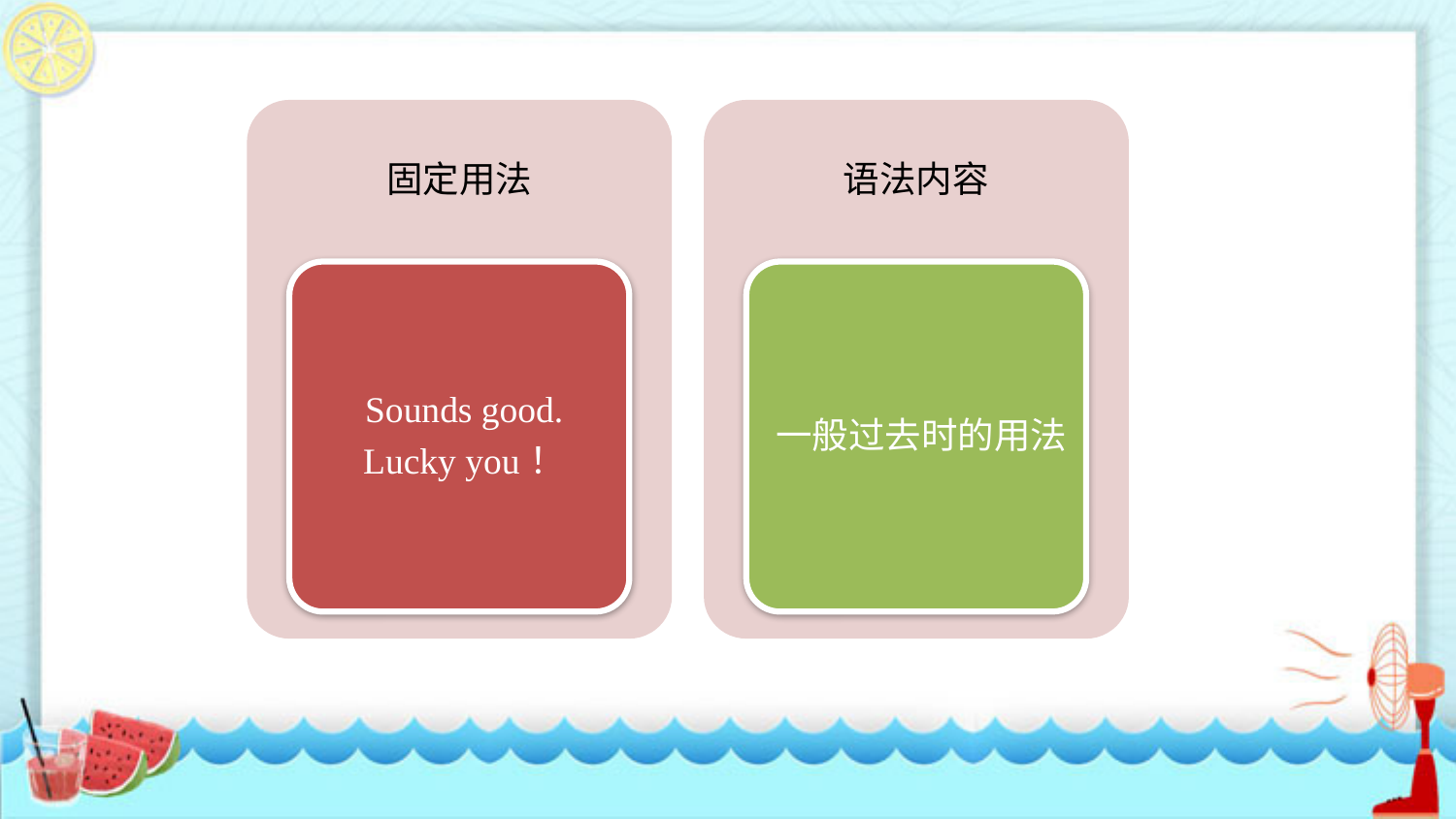

固定用法
Sounds good.
Lucky you！
语法内容
一般过去时的用法